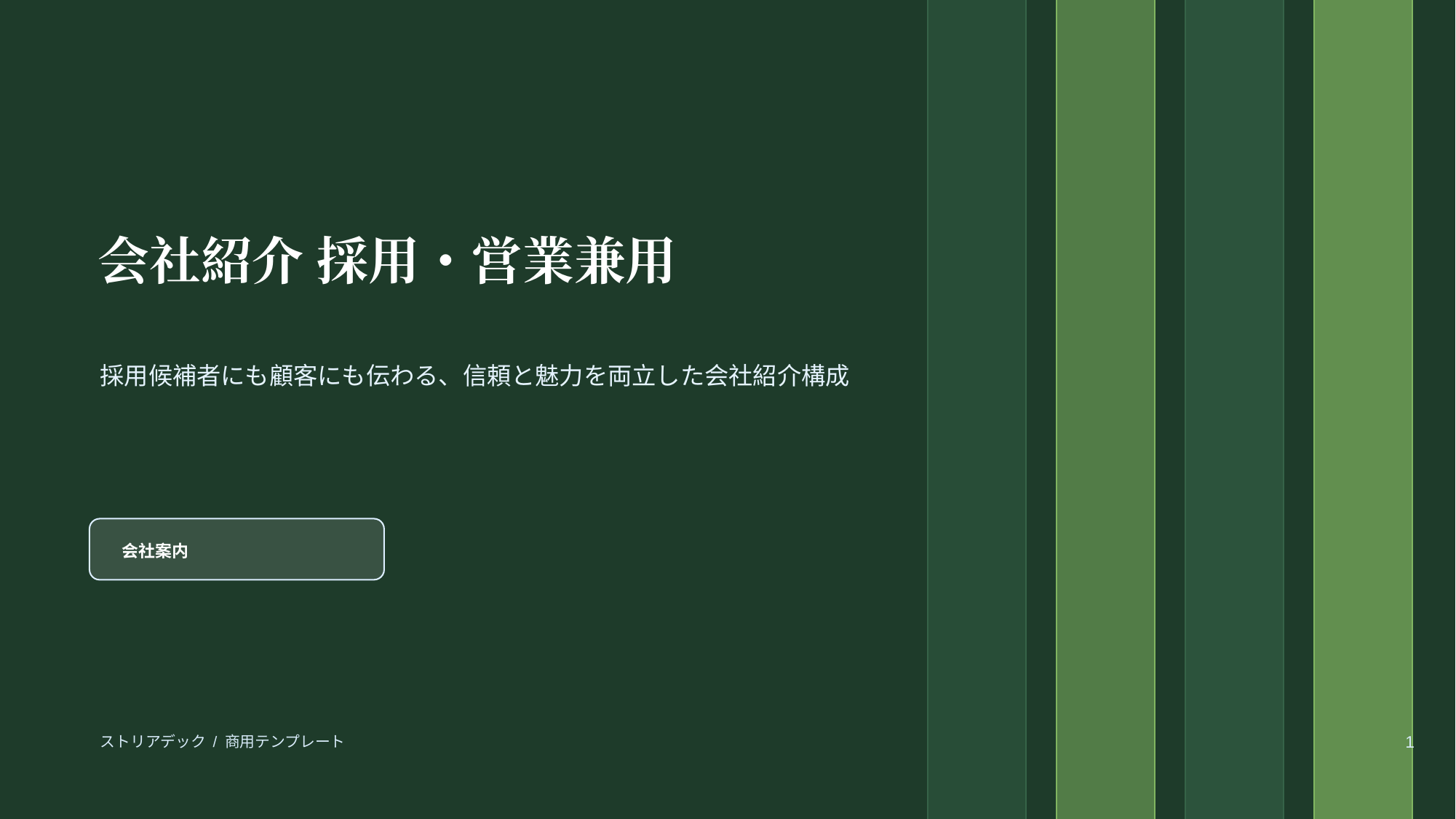

会社紹介 採用・営業兼用
採用候補者にも顧客にも伝わる、信頼と魅力を両立した会社紹介構成

会社案内
ストリアデック / 商用テンプレート
1